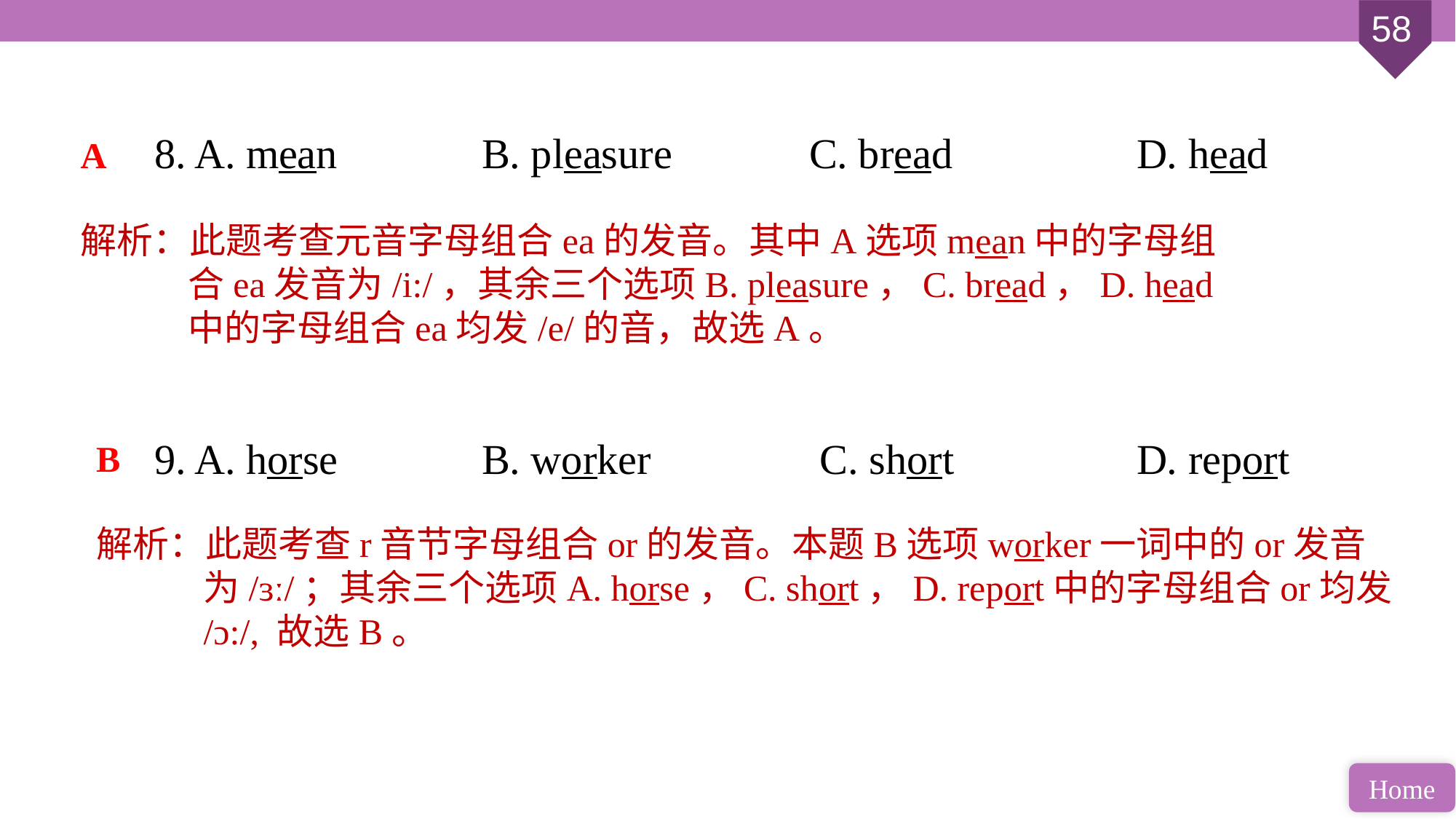

8. A. mean 		B. pleasure 		C. bread 		D. head

9. A. horse 		B. worker		 C. short 		D. report
A
解析：此题考查元音字母组合ea的发音。其中A选项mean中的字母组合ea发音为/i:/，其余三个选项B. pleasure，C. bread，D. head中的字母组合ea均发/e/的音，故选A。
B
解析：此题考查r音节字母组合or的发音。本题B选项worker一词中的or发音为/ɜː/；其余三个选项A. horse，C. short，D. report中的字母组合or均发/ɔ:/, 故选B。